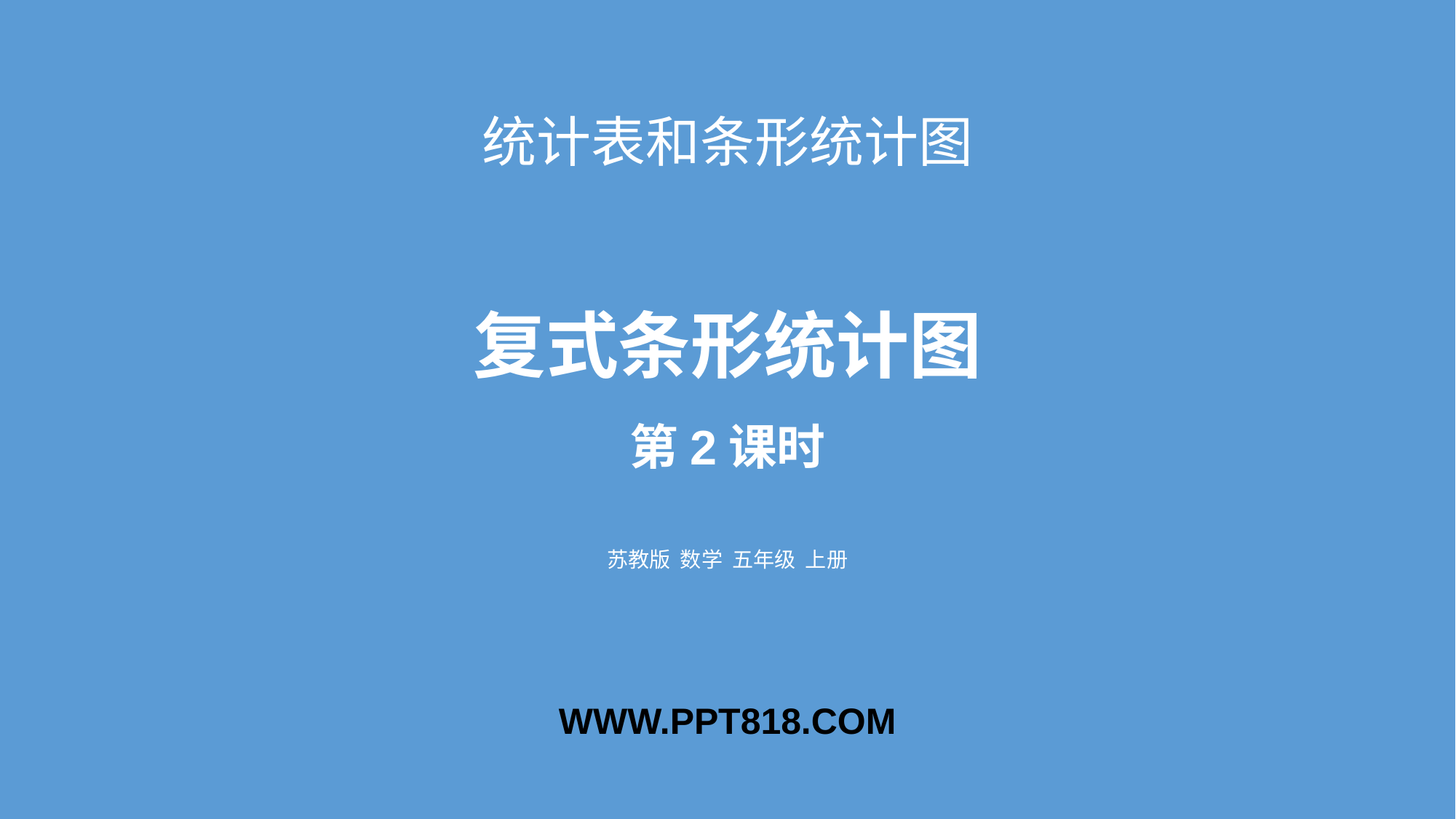

统计表和条形统计图
复式条形统计图
第2课时
苏教版  数学  五年级  上册
WWW.PPT818.COM